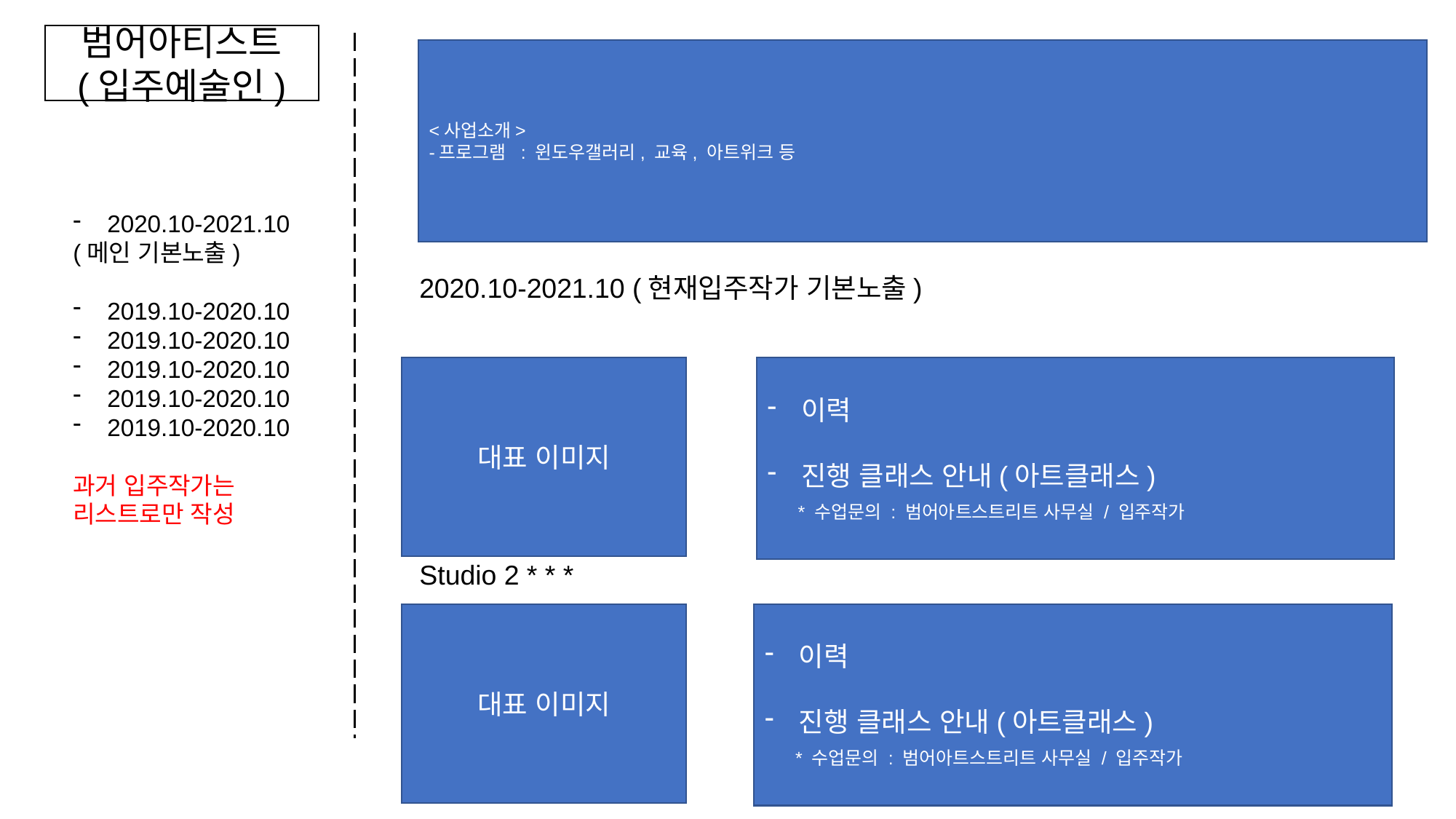

범어아티스트
(입주예술인)
<사업소개>
-프로그램  : 윈도우갤러리, 교육, 아트위크 등
2020.10-2021.10
(메인 기본노출)

2019.10-2020.10
2019.10-2020.10
2019.10-2020.10
2019.10-2020.10
2019.10-2020.10

과거 입주작가는
리스트로만 작성
2020.10-2021.10 (현재입주작가 기본노출)
대표 이미지
이력

진행 클래스 안내(아트클래스)
    * 수업문의 : 범어아트스트리트 사무실 / 입주작가
Studio 2 * * *
대표 이미지
이력

진행 클래스 안내(아트클래스)
    * 수업문의 : 범어아트스트리트 사무실 / 입주작가